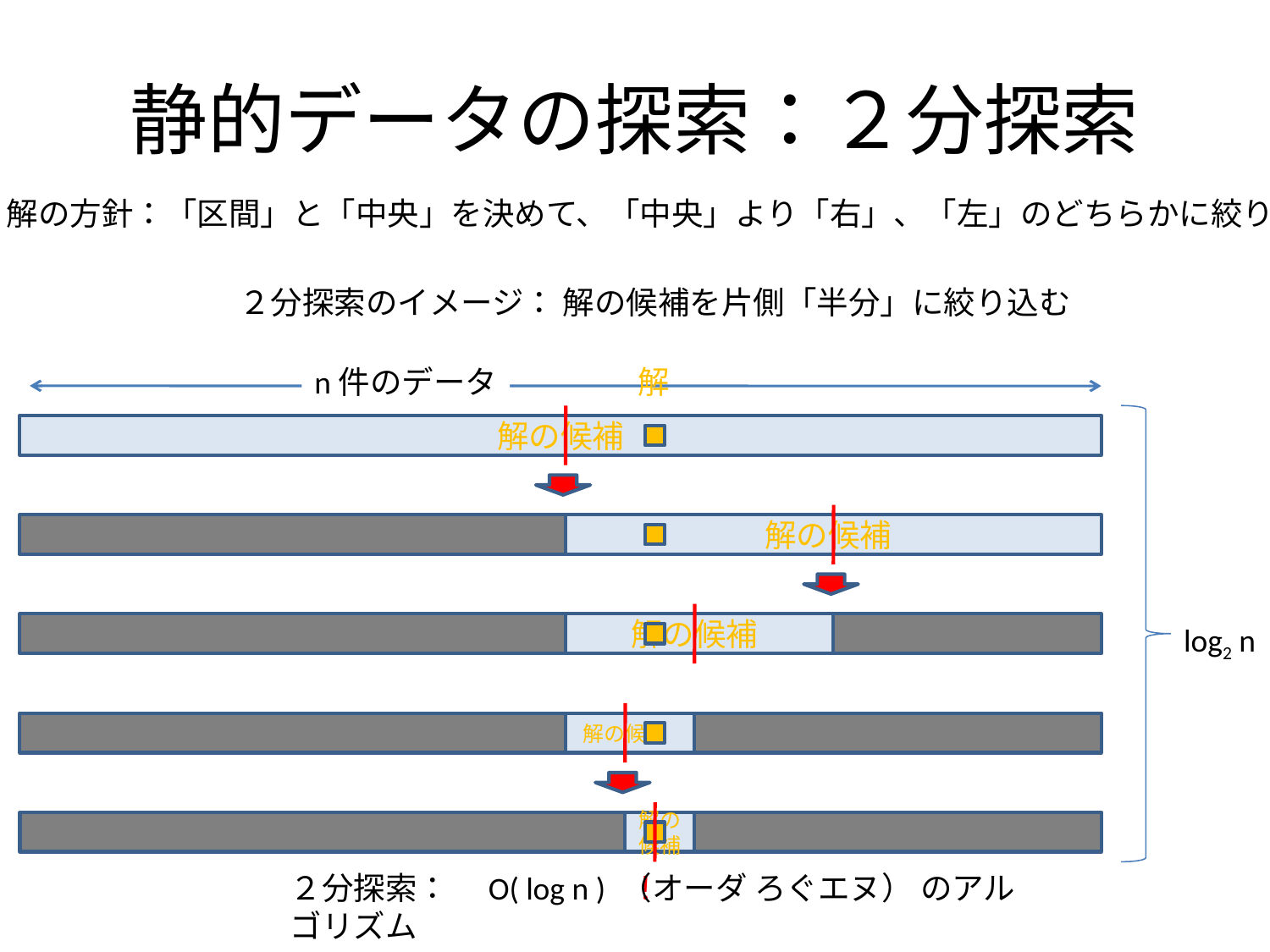

# 静的データの探索：２分探索
解の方針：「区間」と「中央」を決めて、「中央」より「右」、「左」のどちらかに絞り込む
２分探索のイメージ： 解の候補を片側「半分」に絞り込む
n件のデータ
解

解の候補

解の候補

解の候補

log2 n

解の候補

解の候補

！
２分探索：　O( log n ) （オーダ ろぐエヌ） のアルゴリズム